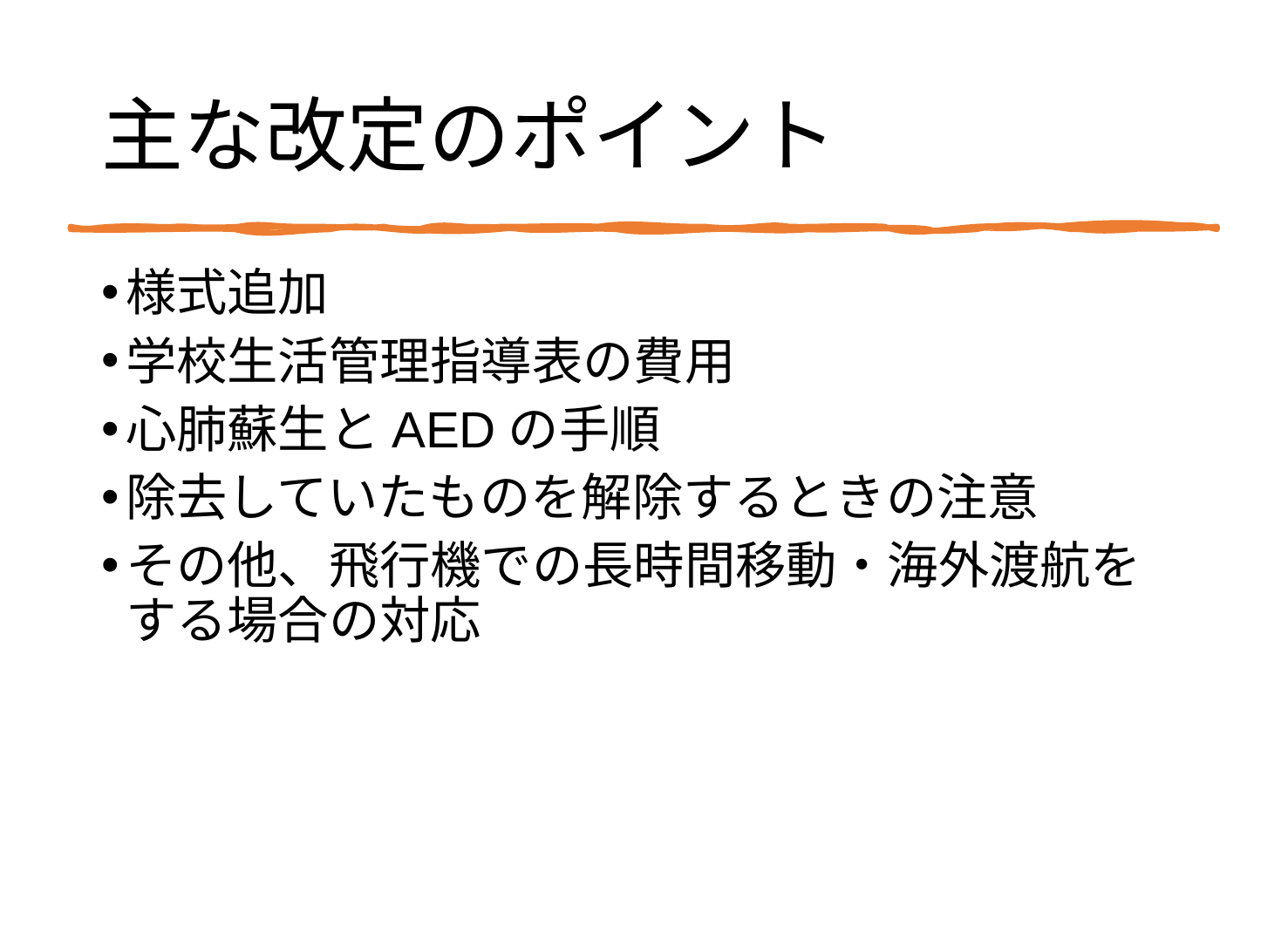

# 主な改定のポイント

様式追加
学校生活管理指導表の費用
心肺蘇生とAEDの手順
除去していたものを解除するときの注意
その他、飛行機での長時間移動・海外渡航をする場合の対応